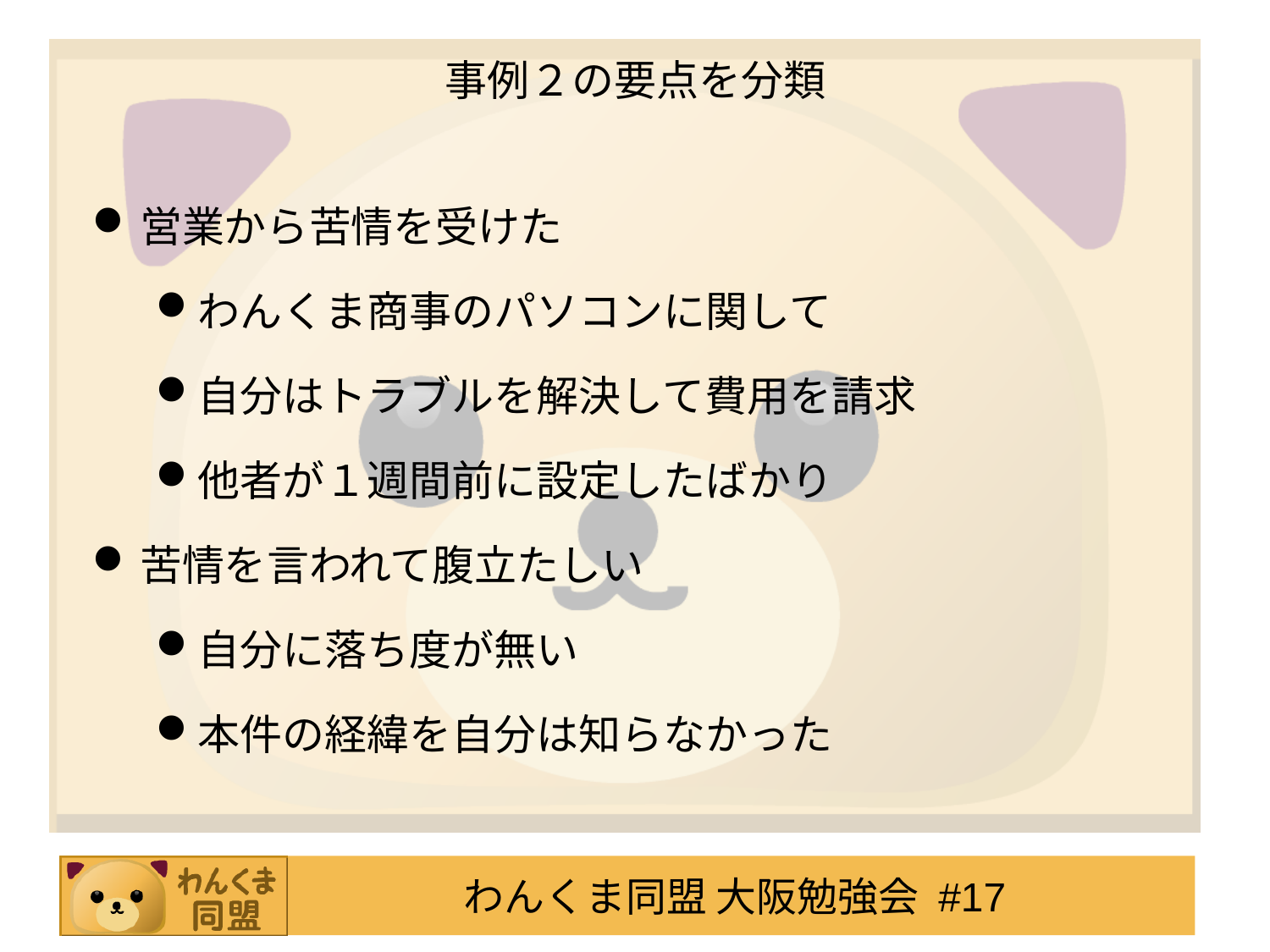

# 事例２の要点を分類
営業から苦情を受けた
わんくま商事のパソコンに関して
自分はトラブルを解決して費用を請求
他者が１週間前に設定したばかり
苦情を言われて腹立たしい
自分に落ち度が無い
本件の経緯を自分は知らなかった